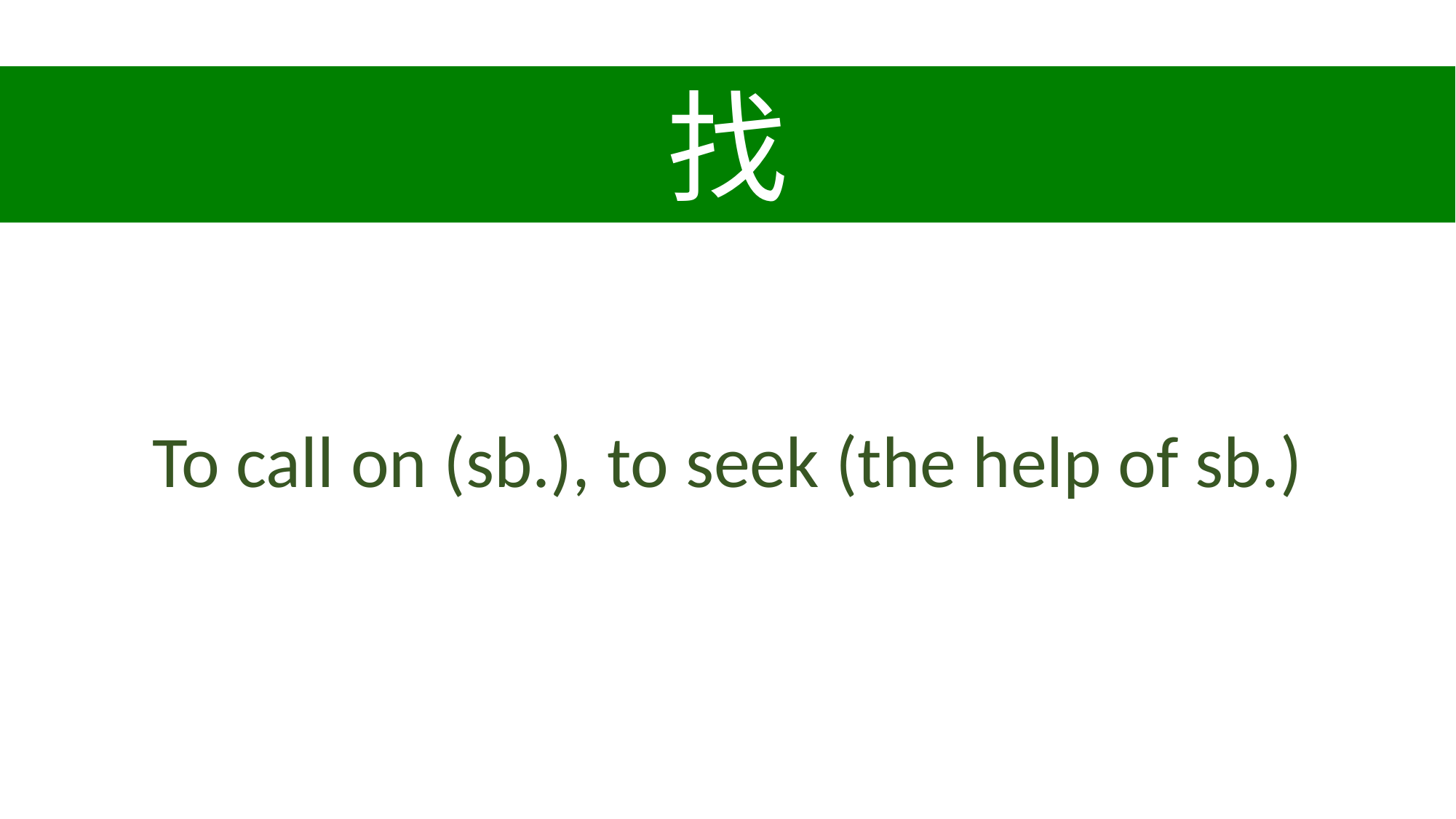

找
To call on (sb.), to seek (the help of sb.)